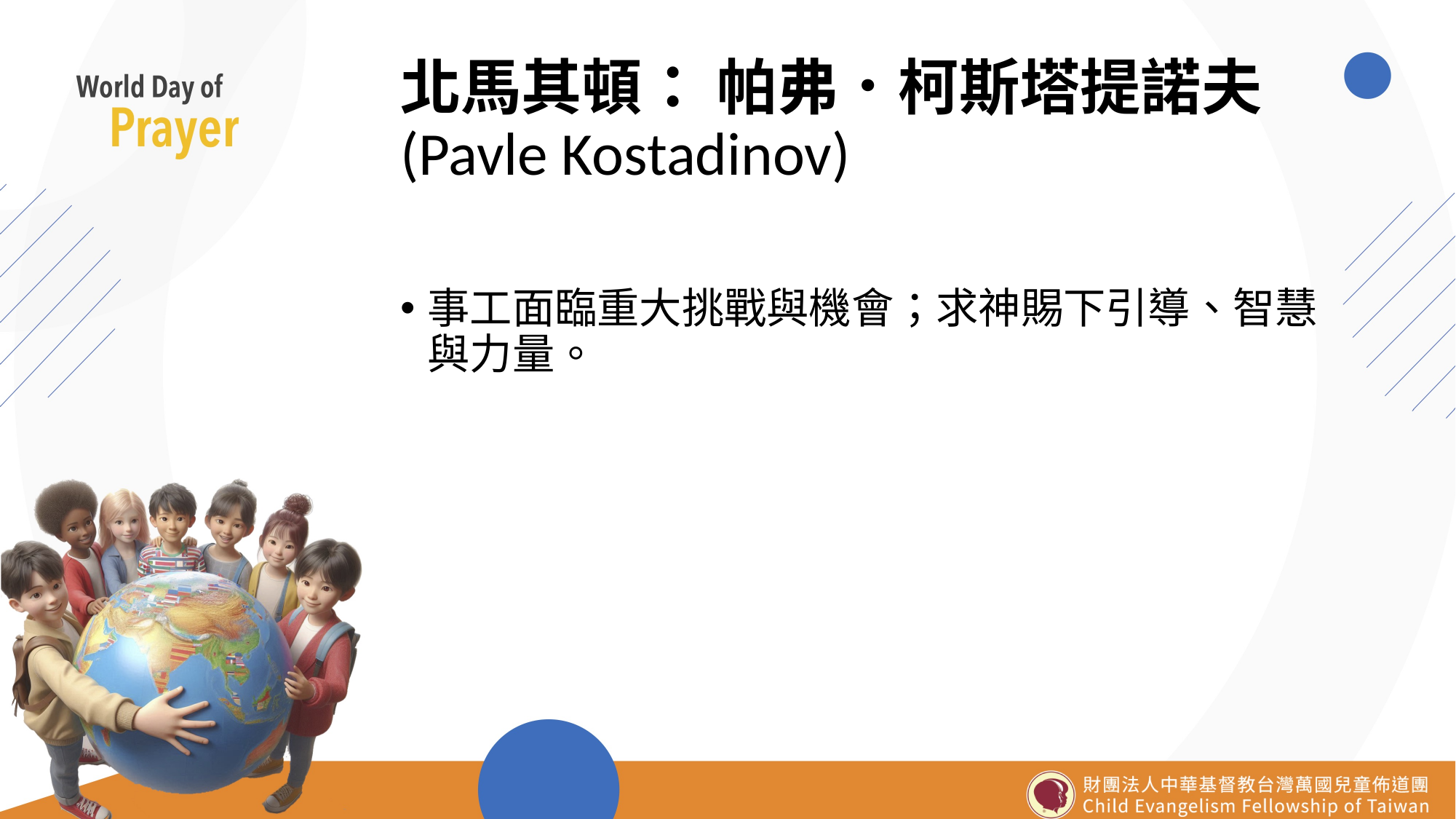

# 北馬其頓： 帕弗．柯斯塔提諾夫(Pavle Kostadinov)
事工面臨重大挑戰與機會；求神賜下引導、智慧與力量。